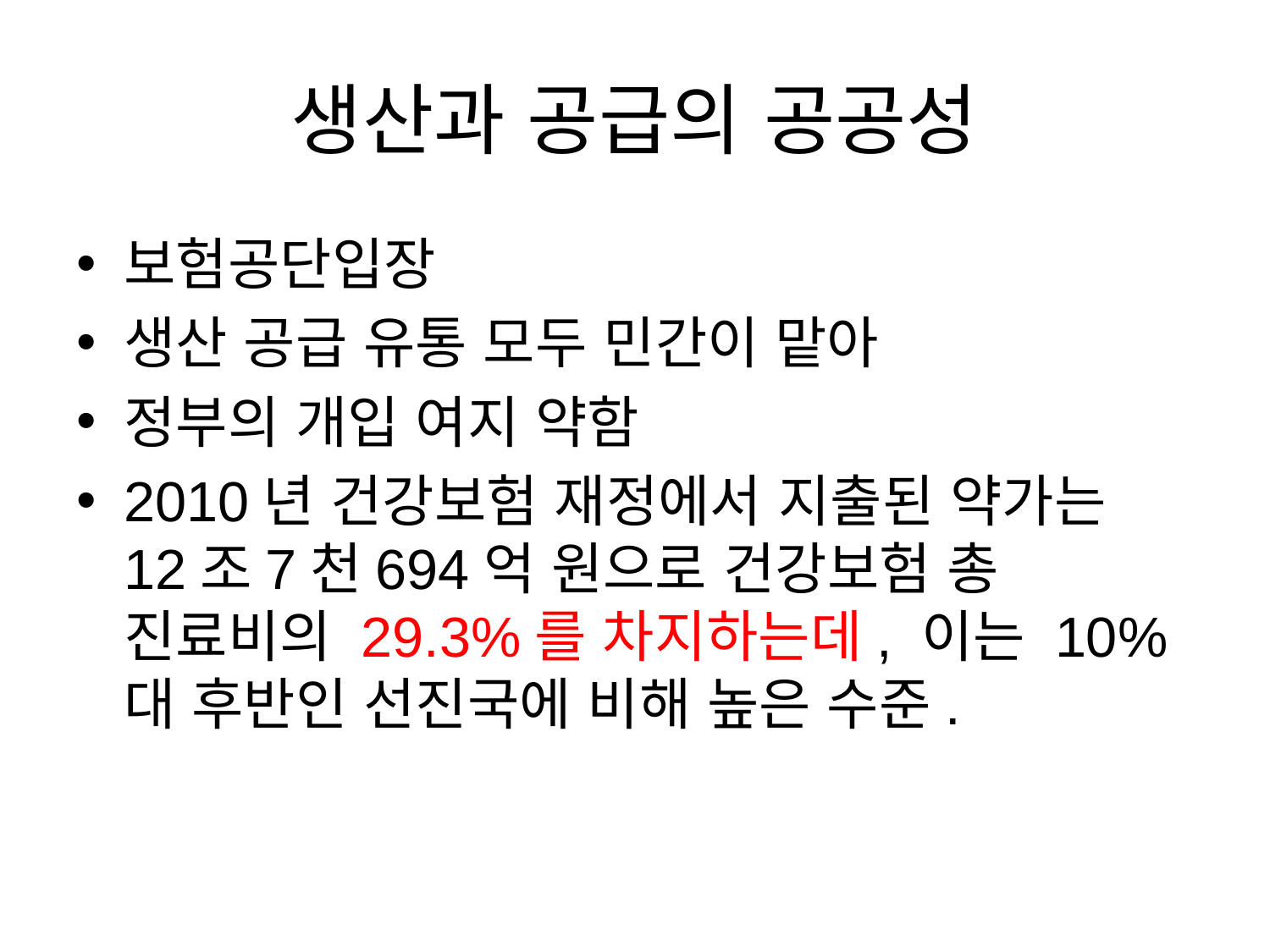

# 생산과 공급의 공공성
보험공단입장
생산 공급 유통 모두 민간이 맡아
정부의 개입 여지 약함
2010년 건강보험 재정에서 지출된 약가는 12조7천694억 원으로 건강보험 총 진료비의 29.3%를 차지하는데, 이는 10%대 후반인 선진국에 비해 높은 수준.